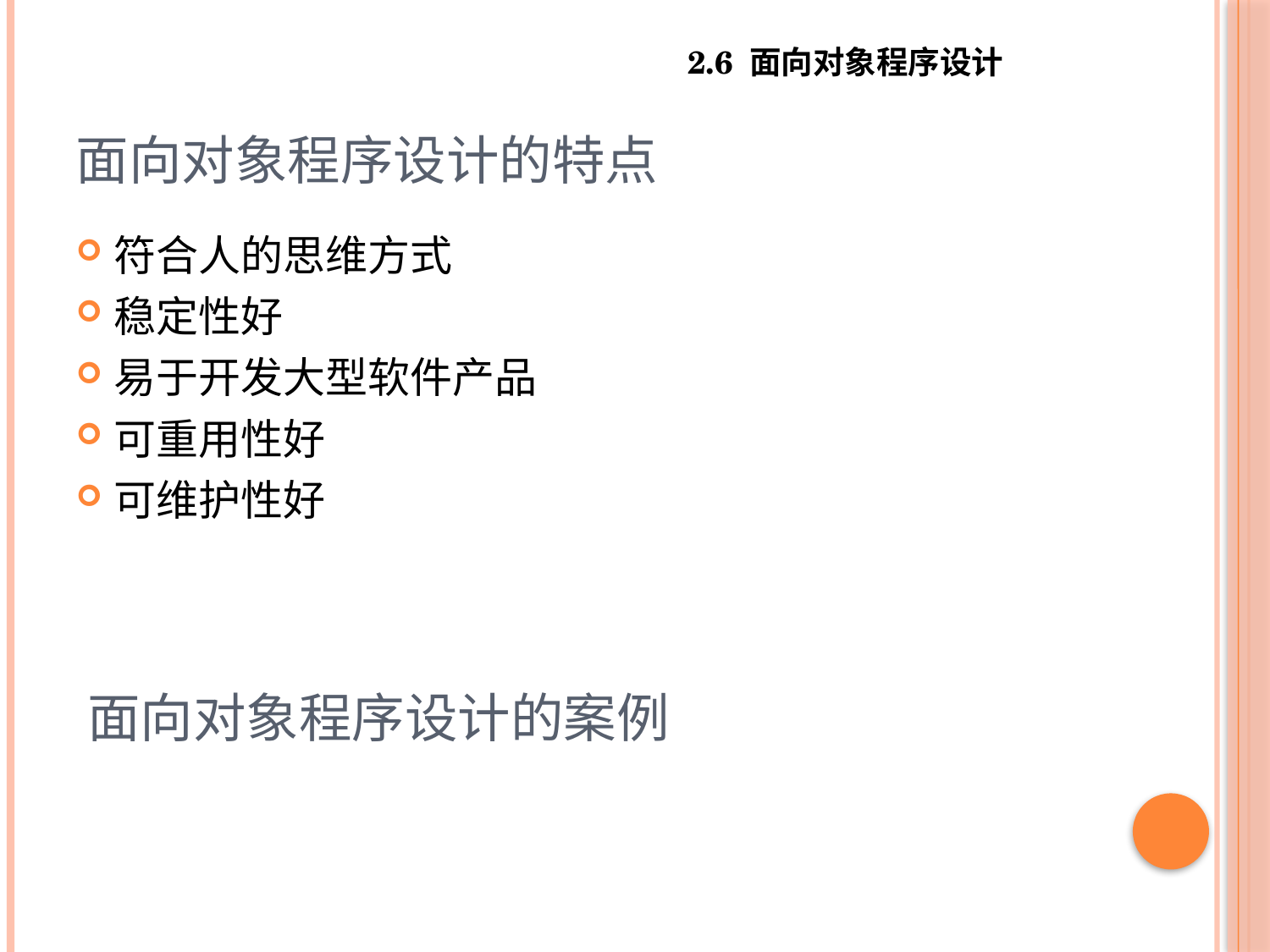

2.6 面向对象程序设计
# 面向对象程序设计的特点
符合人的思维方式
稳定性好
易于开发大型软件产品
可重用性好
可维护性好
面向对象程序设计的案例